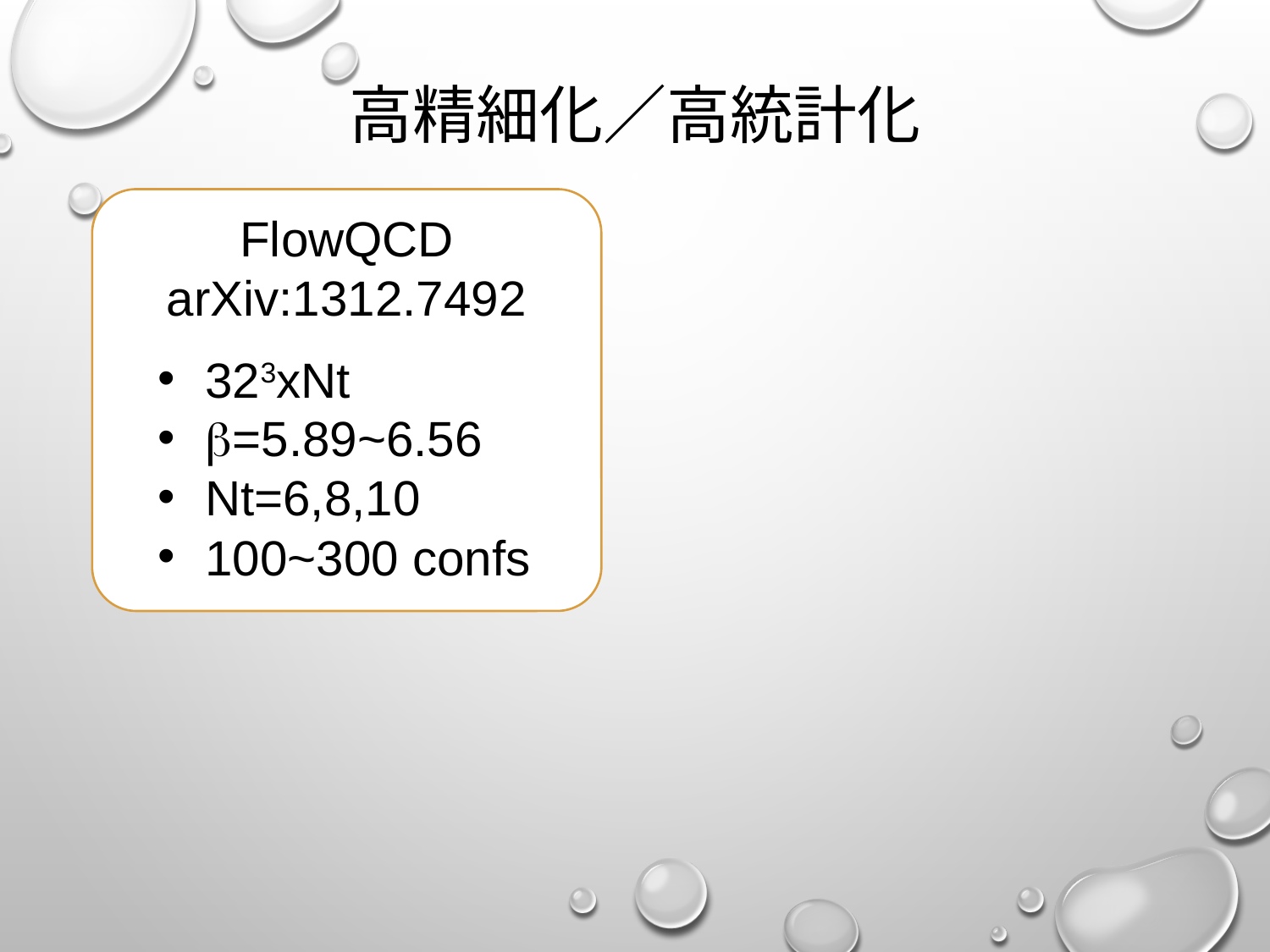

# 高精細化／高統計化

FlowQCD
arXiv:1312.7492
323xNt
β=5.89~6.56
Nt=6,8,10
100~300 confs